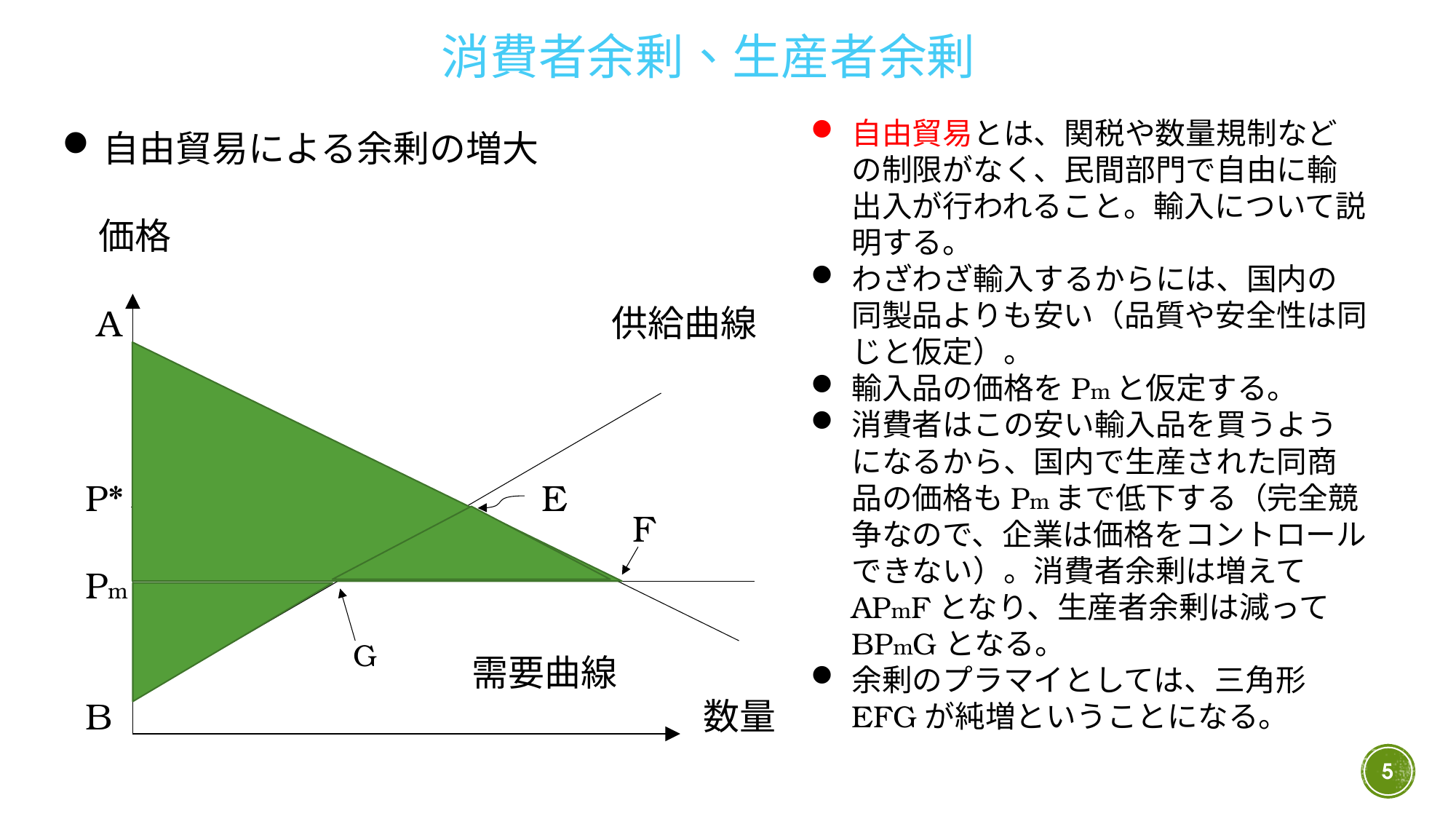

消費者余剰、生産者余剰
自由貿易とは、関税や数量規制などの制限がなく、民間部門で自由に輸出入が行われること。輸入について説明する。
わざわざ輸入するからには、国内の同製品よりも安い（品質や安全性は同じと仮定）。
輸入品の価格をPmと仮定する。
消費者はこの安い輸入品を買うようになるから、国内で生産された同商品の価格もPmまで低下する（完全競争なので、企業は価格をコントロールできない）。消費者余剰は増えてAPmFとなり、生産者余剰は減ってBPmGとなる。
余剰のプラマイとしては、三角形EFGが純増ということになる。
自由貿易による余剰の増大

　価格

   A　 　　　　　　　　　　　　供給曲線

  P*　　　　　　　　　　　E

  Pm

                                                 需要曲線
  B　　　　　　　　　　　　　　　　数量

F

G
5